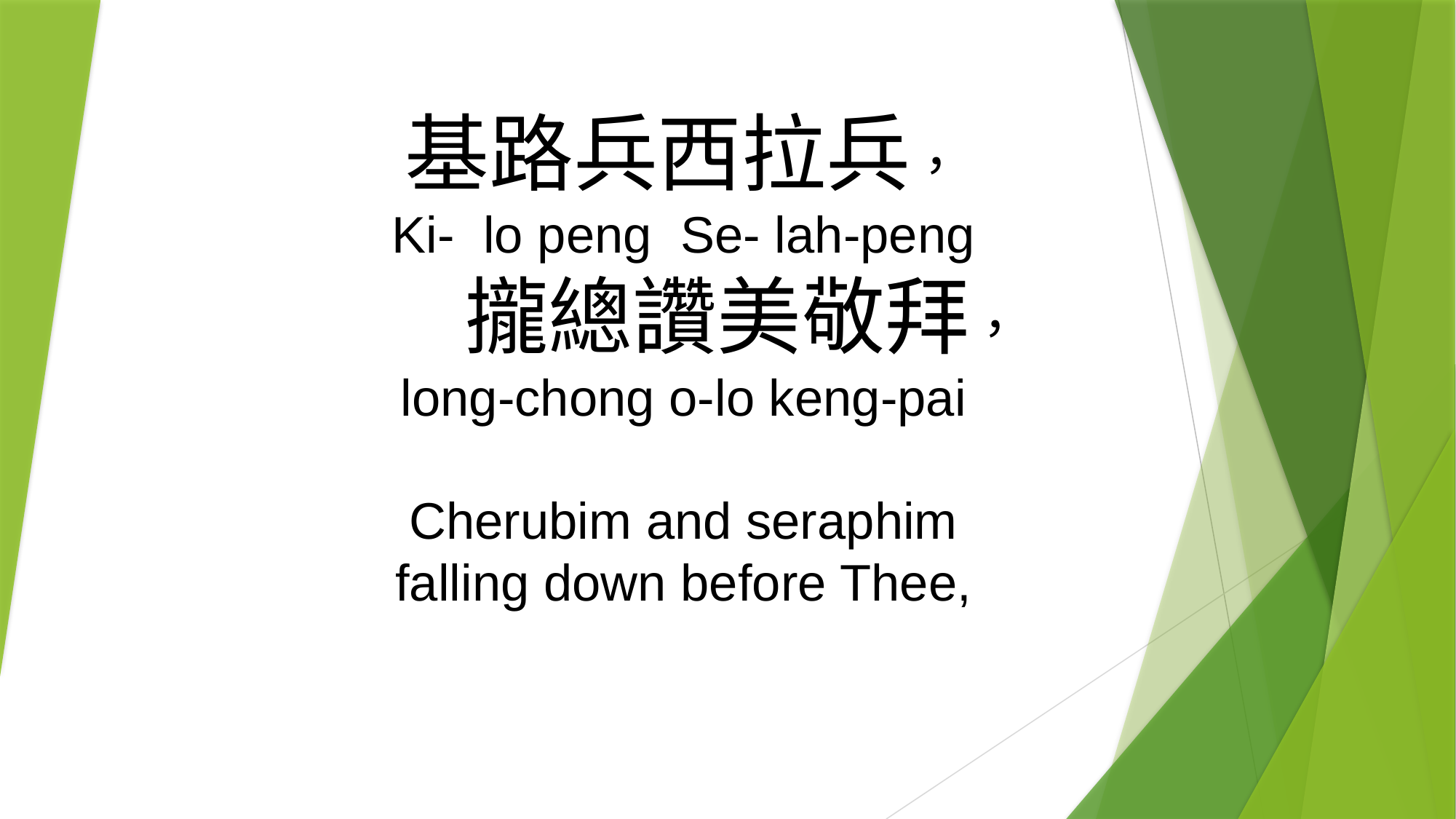

# 基路兵西拉兵， Ki-  lo peng  Se- lah-peng 攏總讚美敬拜， long-chong o-lo keng-pai Cherubim and seraphim falling down before Thee,